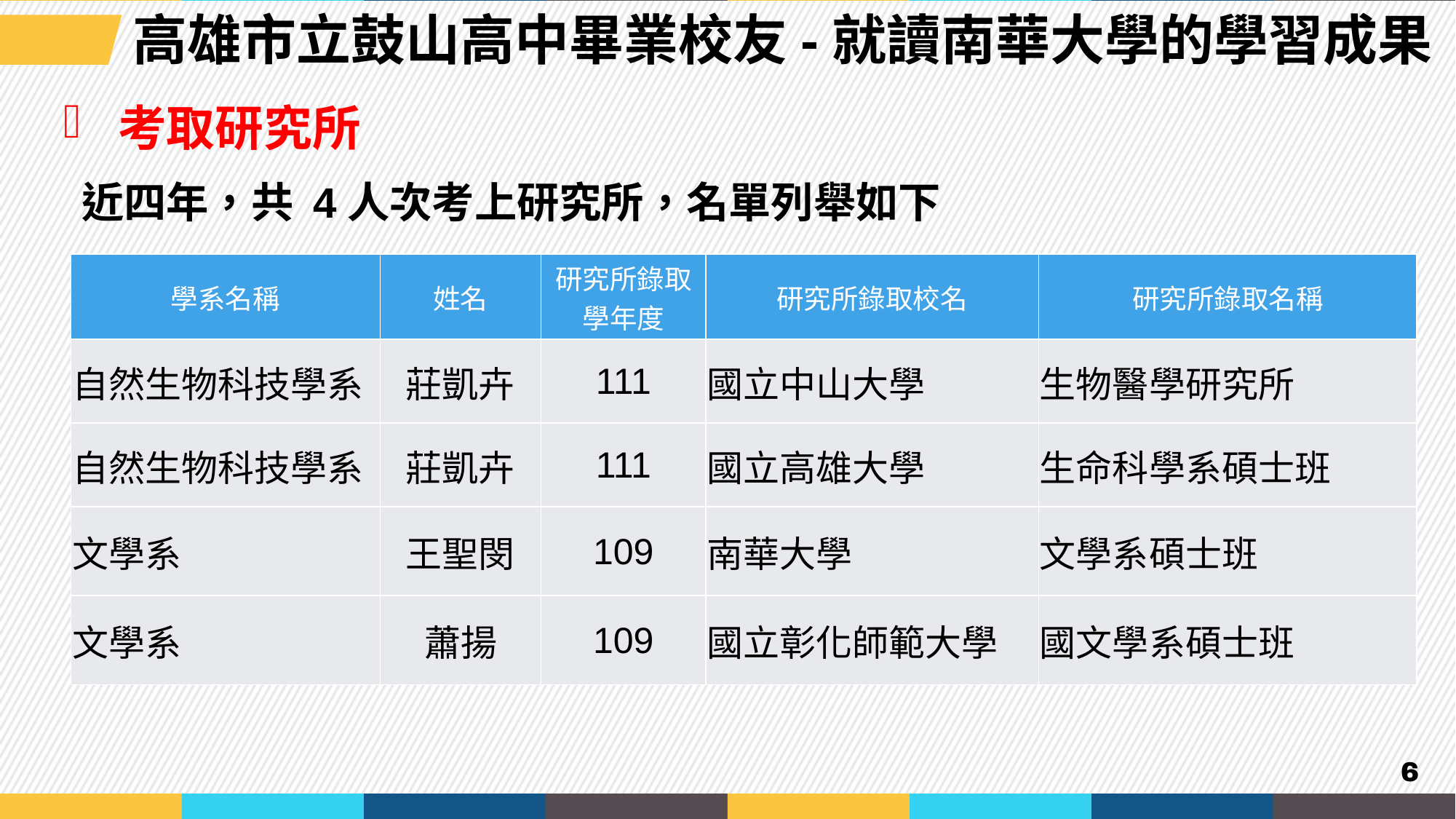

高雄市立鼓山高中畢業校友-就讀南華大學的學習成果

考取研究所
近四年，共 4人次考上研究所，名單列舉如下
| 學系名稱 | 姓名 | 研究所錄取學年度 | 研究所錄取校名 | 研究所錄取名稱 |
| --- | --- | --- | --- | --- |
| 自然生物科技學系 | 莊凱卉 | 111 | 國立中山大學 | 生物醫學研究所 |
| 自然生物科技學系 | 莊凱卉 | 111 | 國立高雄大學 | 生命科學系碩士班 |
| 文學系 | 王聖閔 | 109 | 南華大學 | 文學系碩士班 |
| 文學系 | 蕭揚 | 109 | 國立彰化師範大學 | 國文學系碩士班 |